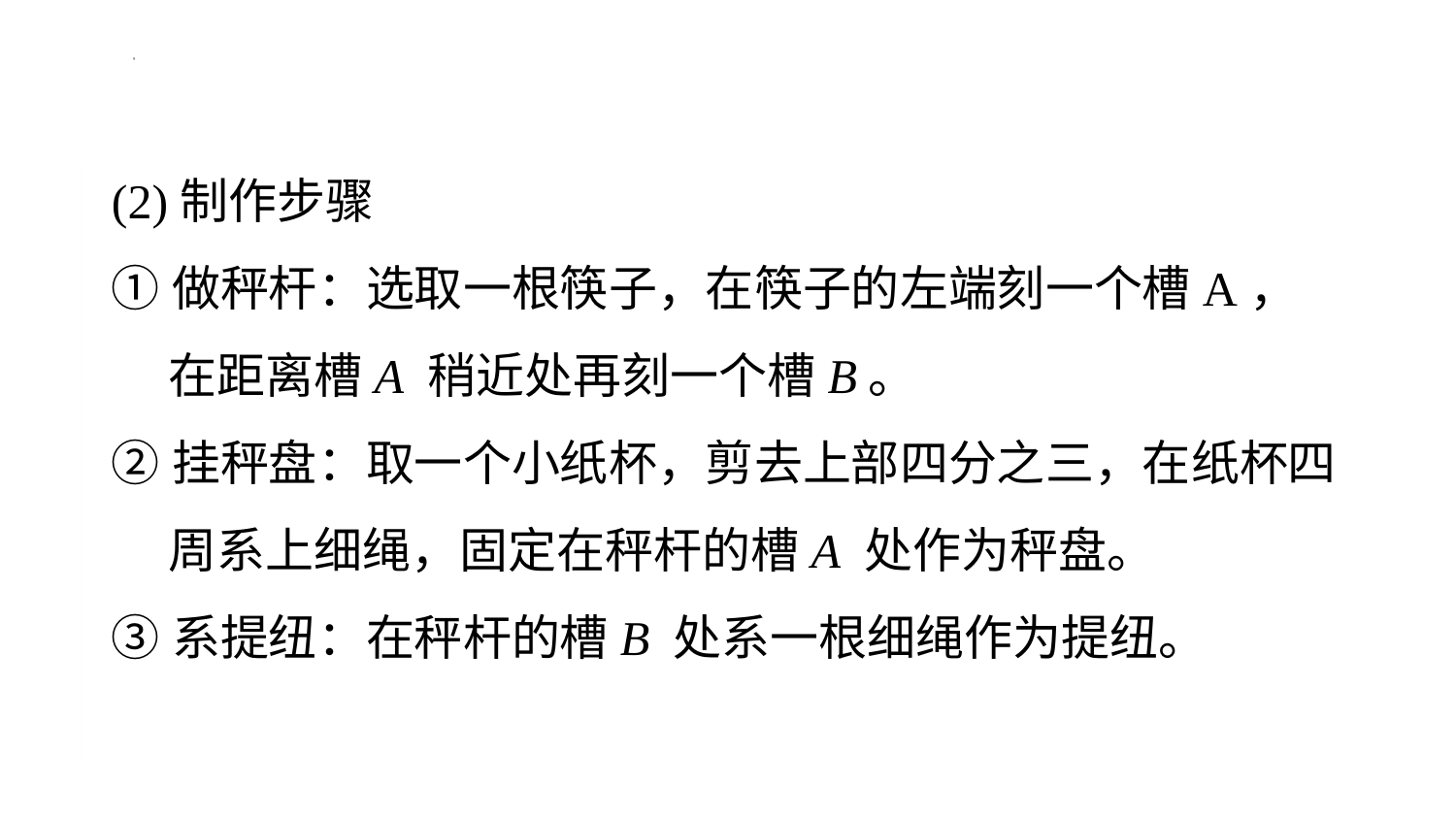

感悟新知
(2)制作步骤
①做秤杆：选取一根筷子，在筷子的左端刻一个槽A，在距离槽A 稍近处再刻一个槽B。
②挂秤盘：取一个小纸杯，剪去上部四分之三，在纸杯四周系上细绳，固定在秤杆的槽A 处作为秤盘。
③系提纽：在秤杆的槽B 处系一根细绳作为提纽。